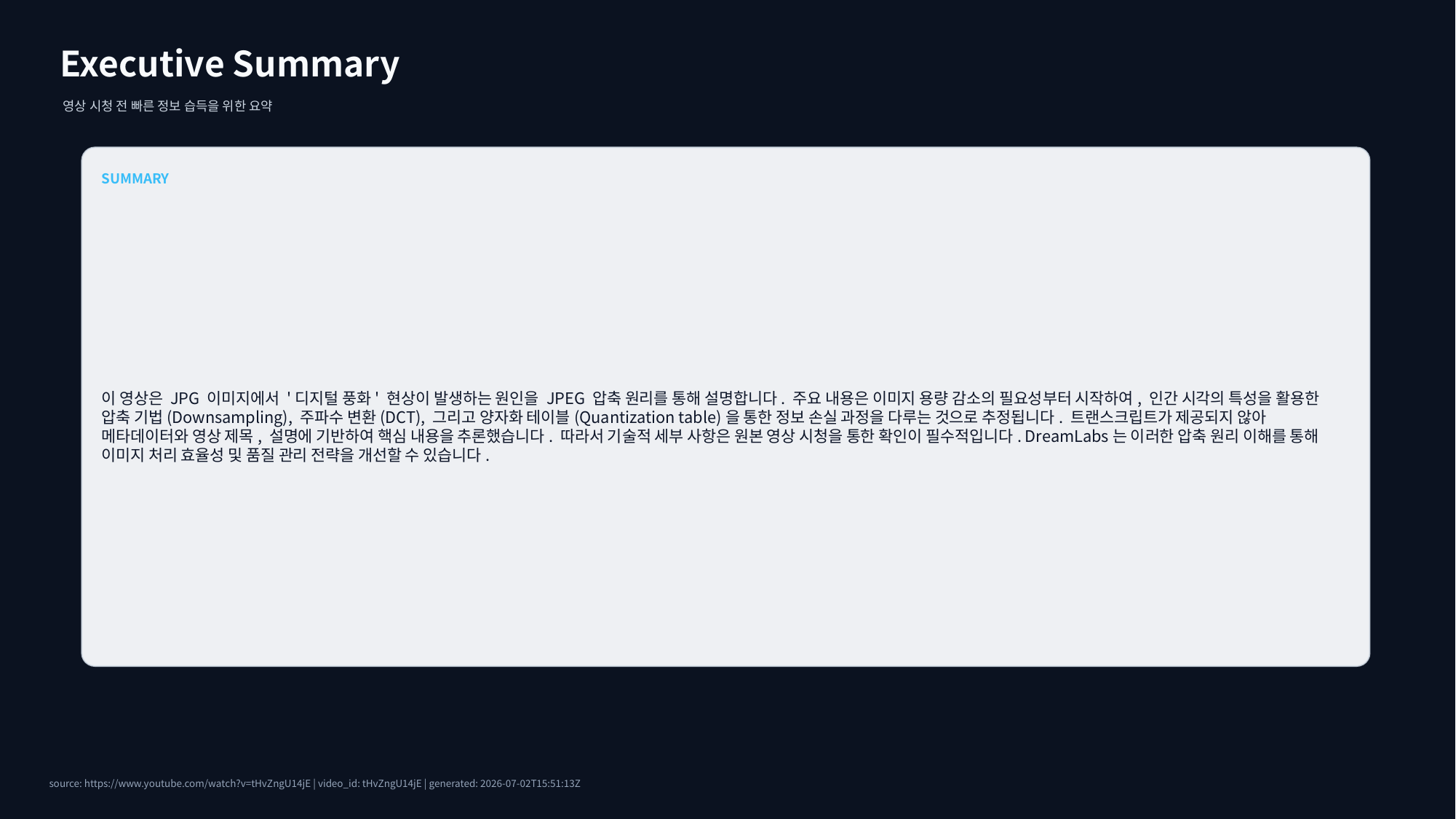

Executive Summary
영상 시청 전 빠른 정보 습득을 위한 요약

SUMMARY
이 영상은 JPG 이미지에서 '디지털 풍화' 현상이 발생하는 원인을 JPEG 압축 원리를 통해 설명합니다. 주요 내용은 이미지 용량 감소의 필요성부터 시작하여, 인간 시각의 특성을 활용한 압축 기법(Downsampling), 주파수 변환(DCT), 그리고 양자화 테이블(Quantization table)을 통한 정보 손실 과정을 다루는 것으로 추정됩니다. 트랜스크립트가 제공되지 않아 메타데이터와 영상 제목, 설명에 기반하여 핵심 내용을 추론했습니다. 따라서 기술적 세부 사항은 원본 영상 시청을 통한 확인이 필수적입니다. DreamLabs는 이러한 압축 원리 이해를 통해 이미지 처리 효율성 및 품질 관리 전략을 개선할 수 있습니다.
source: https://www.youtube.com/watch?v=tHvZngU14jE | video_id: tHvZngU14jE | generated: 2026-07-02T15:51:13Z